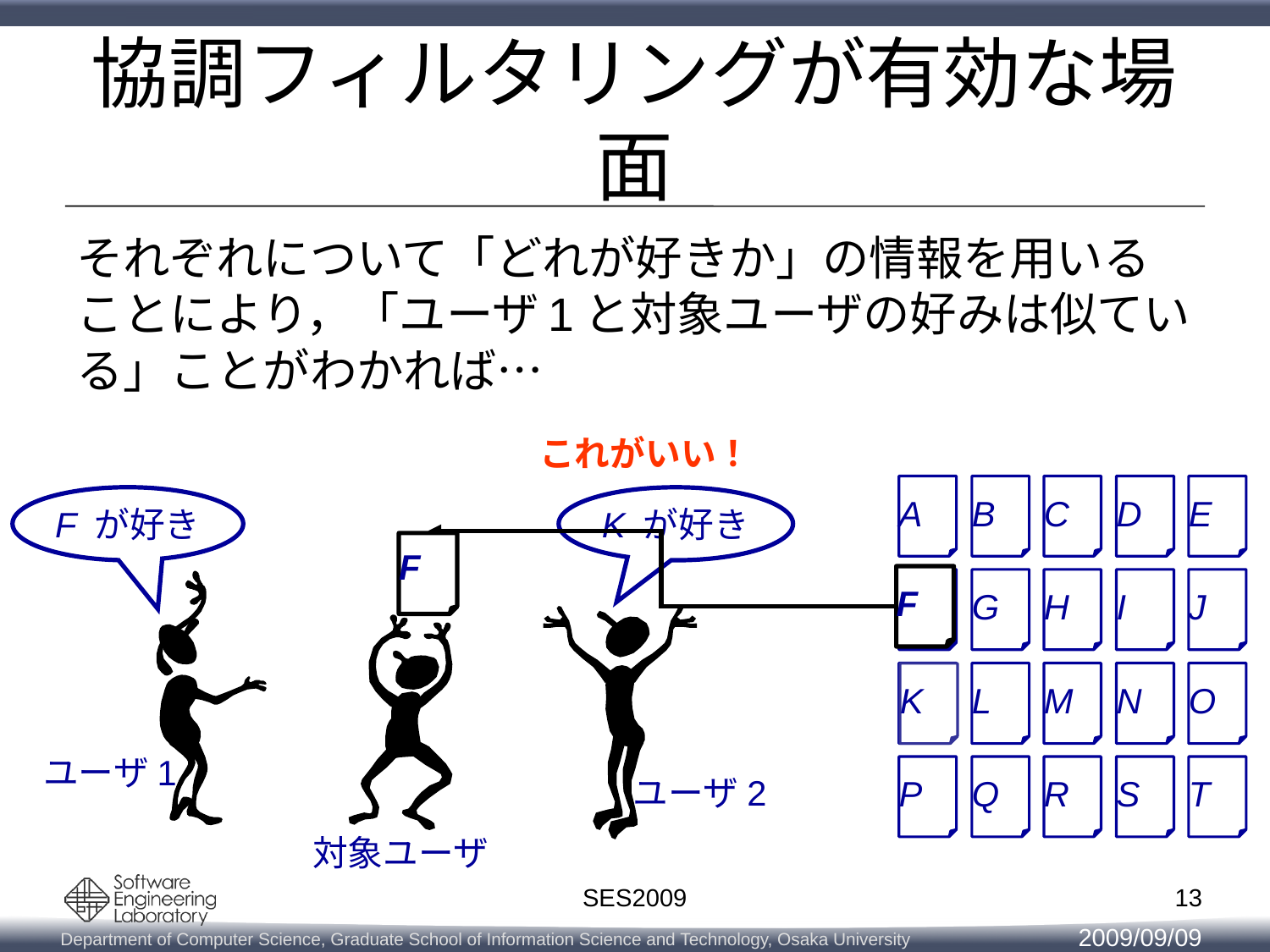

# 協調フィルタリングが有効な場面
それぞれについて「どれが好きか」の情報を用いることにより，「ユーザ1と対象ユーザの好みは似ている」ことがわかれば…
これがいい！
F
F
A
B
C
D
E
F が好き
K が好き
F
G
H
I
J

K
L
M
N
O
K
ユーザ1
P
Q
R
S
T
ユーザ2
対象ユーザ
13
SES2009
2009/09/09